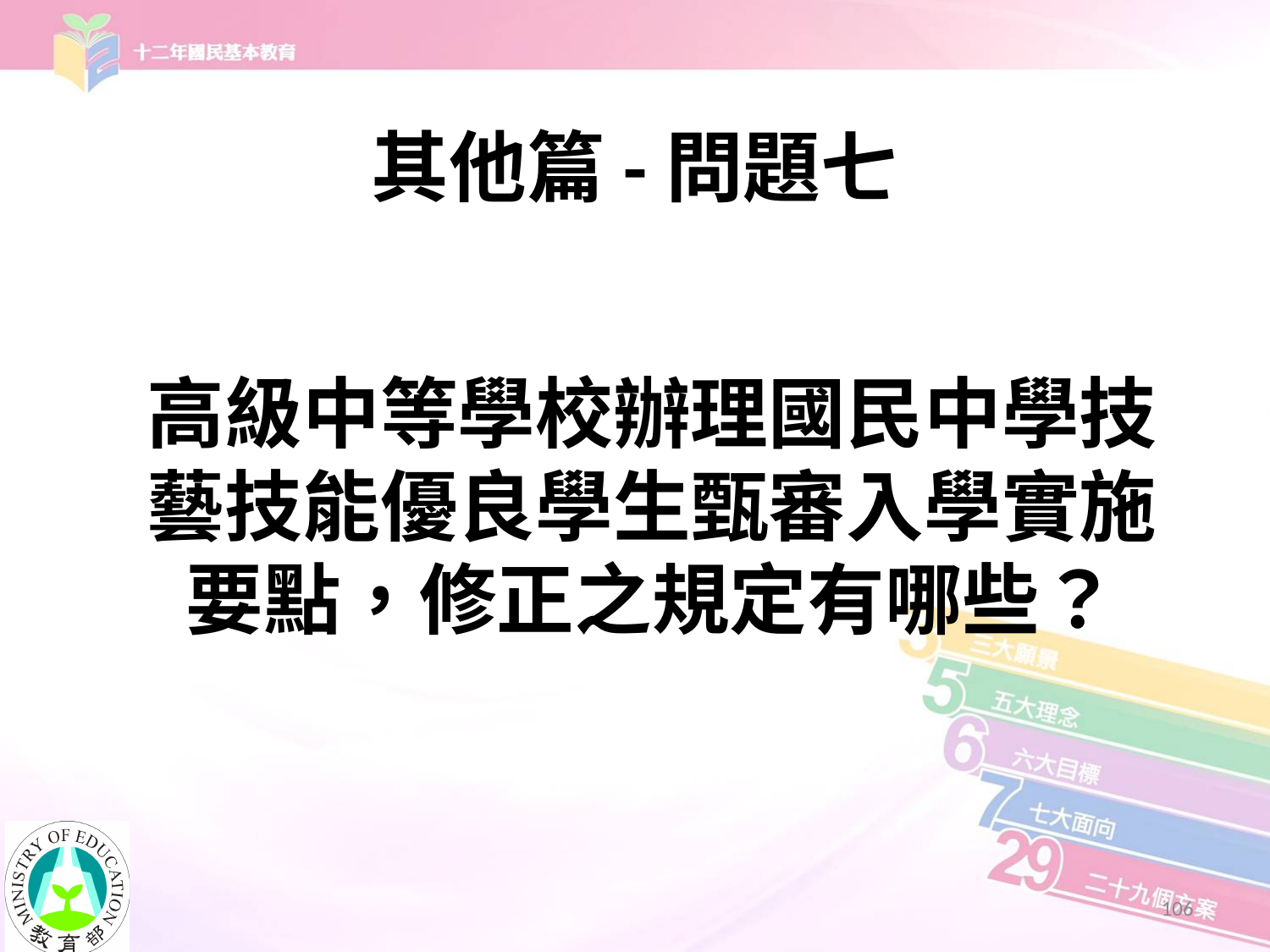

# 其他篇-問題七
	高級中等學校辦理國民中學技藝技能優良學生甄審入學實施要點，修正之規定有哪些？
106